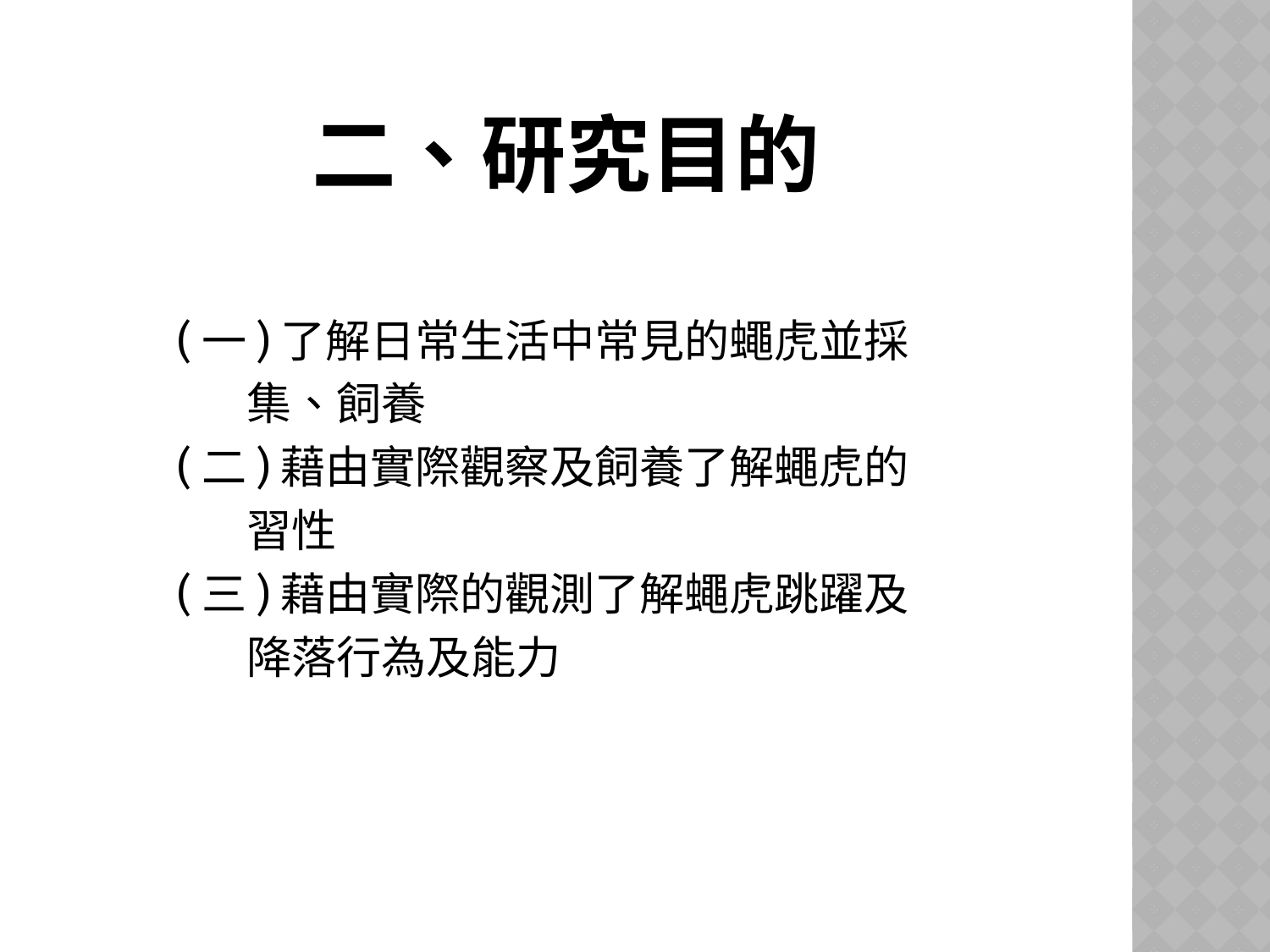

# 二、研究目的
(一)了解日常生活中常見的蠅虎並採
      集、飼養
(二)藉由實際觀察及飼養了解蠅虎的
      習性
(三)藉由實際的觀測了解蠅虎跳躍及
      降落行為及能力